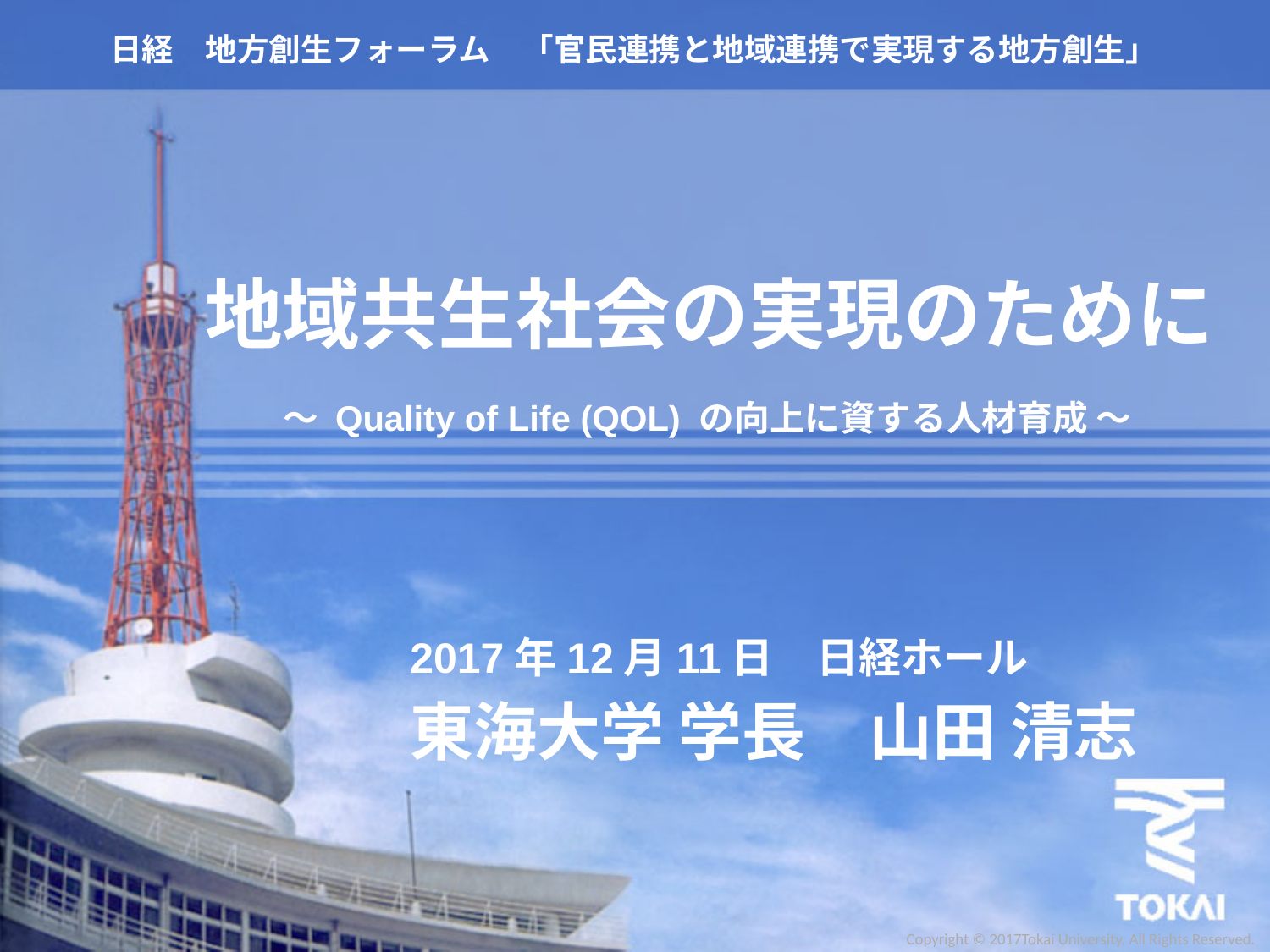

日経　地方創生フォーラム　「官民連携と地域連携で実現する地方創生」
 地域共生社会の実現のために
～ Quality of Life (QOL) の向上に資する人材育成 ～
2017年12月11日　日経ホール
東海大学 学長　山田 清志
Copyright © 2017Tokai University, All Rights Reserved.